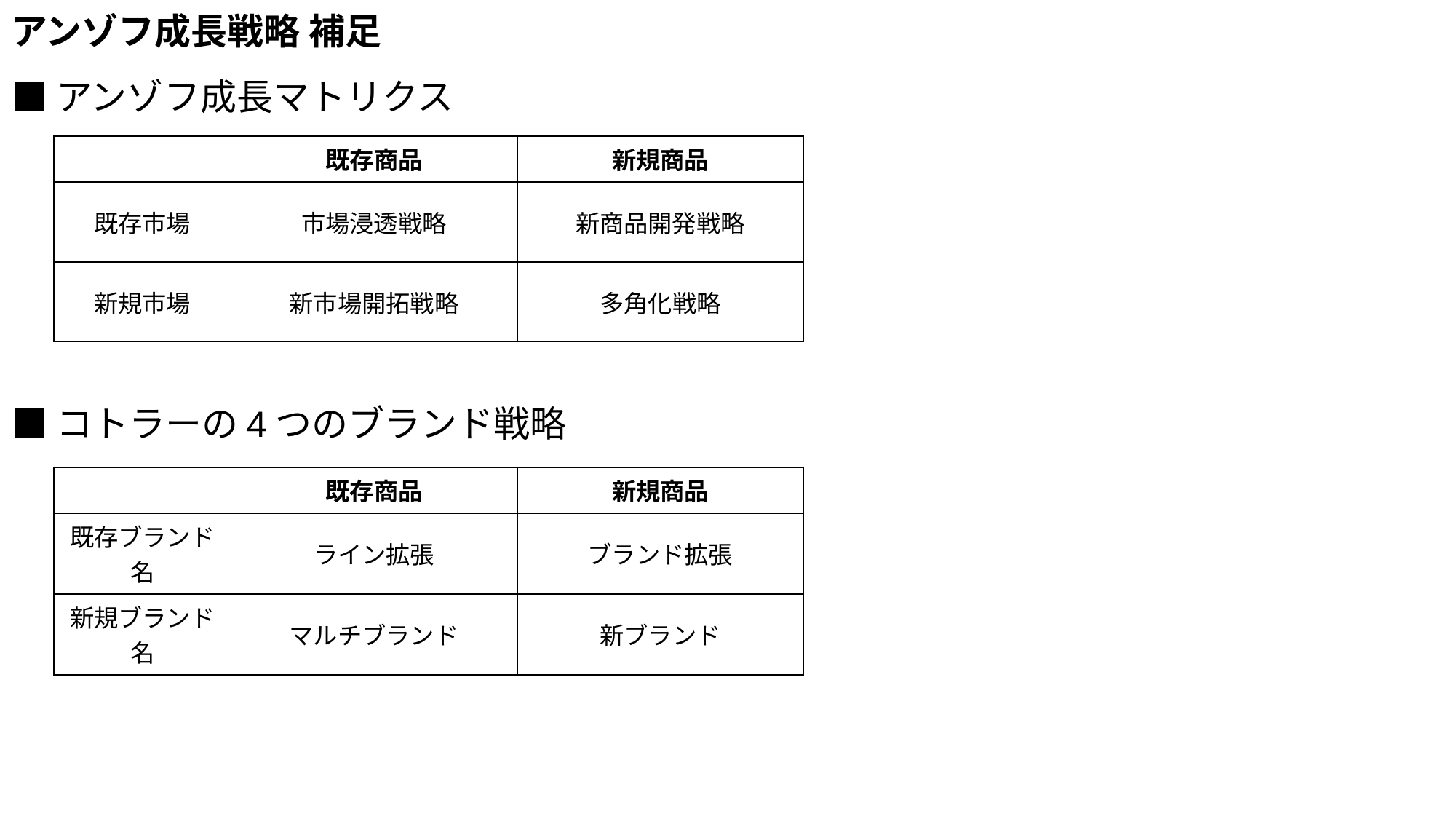

# アンゾフ成長戦略 補足
■アンゾフ成長マトリクス

■コトラーの4つのブランド戦略
|  | 既存商品 | 新規商品 |
| --- | --- | --- |
| 既存市場 | 市場浸透戦略 | 新商品開発戦略 |
| 新規市場 | 新市場開拓戦略 | 多角化戦略 |
|  | 既存商品 | 新規商品 |
| --- | --- | --- |
| 既存ブランド名 | ライン拡張 | ブランド拡張 |
| 新規ブランド名 | マルチブランド | 新ブランド |